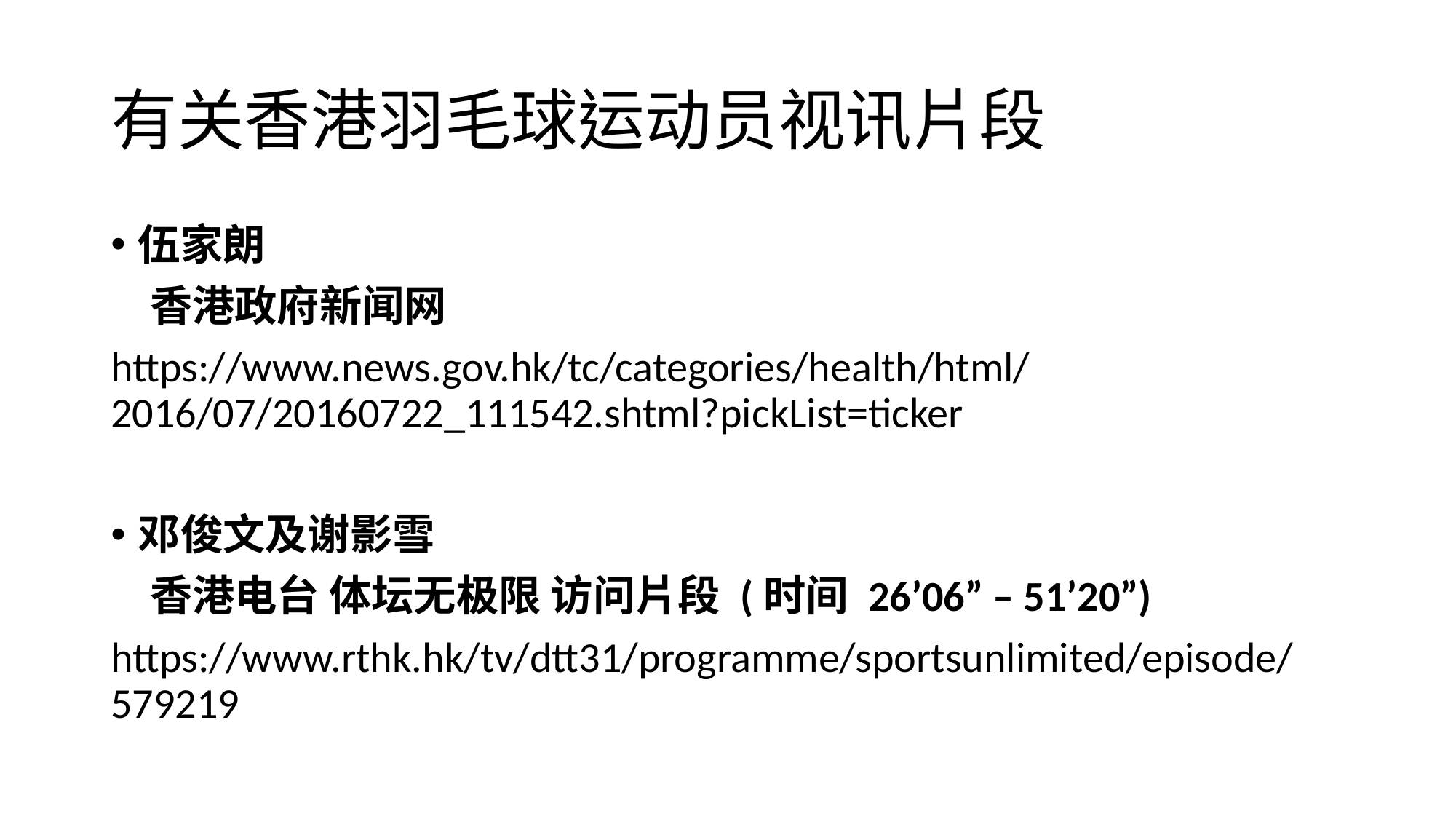

# 有关香港羽毛球运动员视讯片段
伍家朗
   香港政府新闻网
https://www.news.gov.hk/tc/categories/health/html/2016/07/20160722_111542.shtml?pickList=ticker

邓俊文及谢影雪
   香港电台 体坛无极限 访问片段 (时间 26’06” – 51’20”)
https://www.rthk.hk/tv/dtt31/programme/sportsunlimited/episode/579219